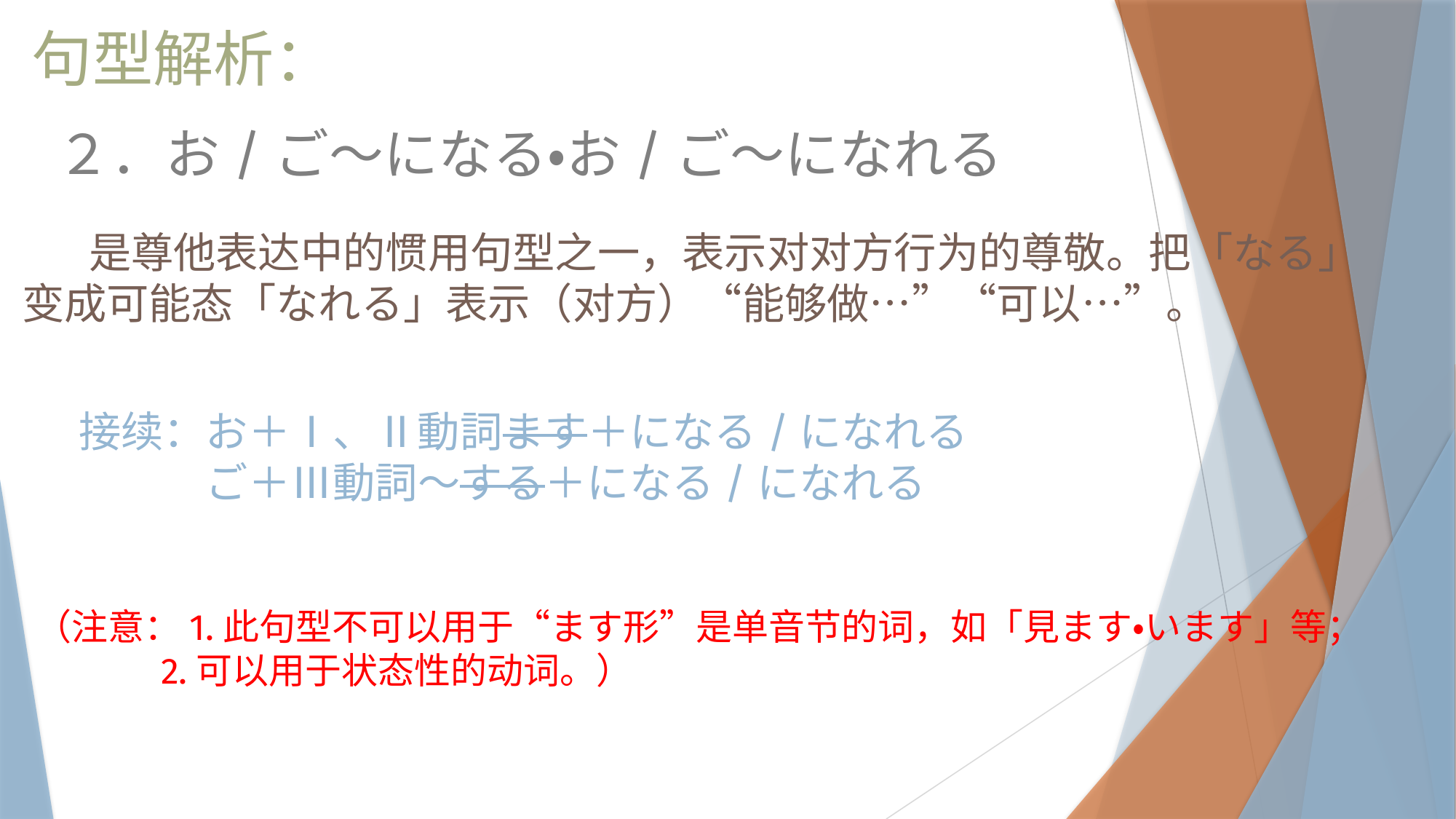

句型解析：
２．お/ご～になる・お/ご～になれる
      是尊他表达中的惯用句型之一，表示对对方行为的尊敬。把「なる」
变成可能态「なれる」表示（对方）“能够做…”“可以…”。
接续：お＋Ⅰ、Ⅱ動詞ます＋になる/になれる
　　　ご＋Ⅲ動詞～する＋になる/になれる
（注意：1.此句型不可以用于“ます形”是单音节的词，如「見ます・います」等；
             2.可以用于状态性的动词。）